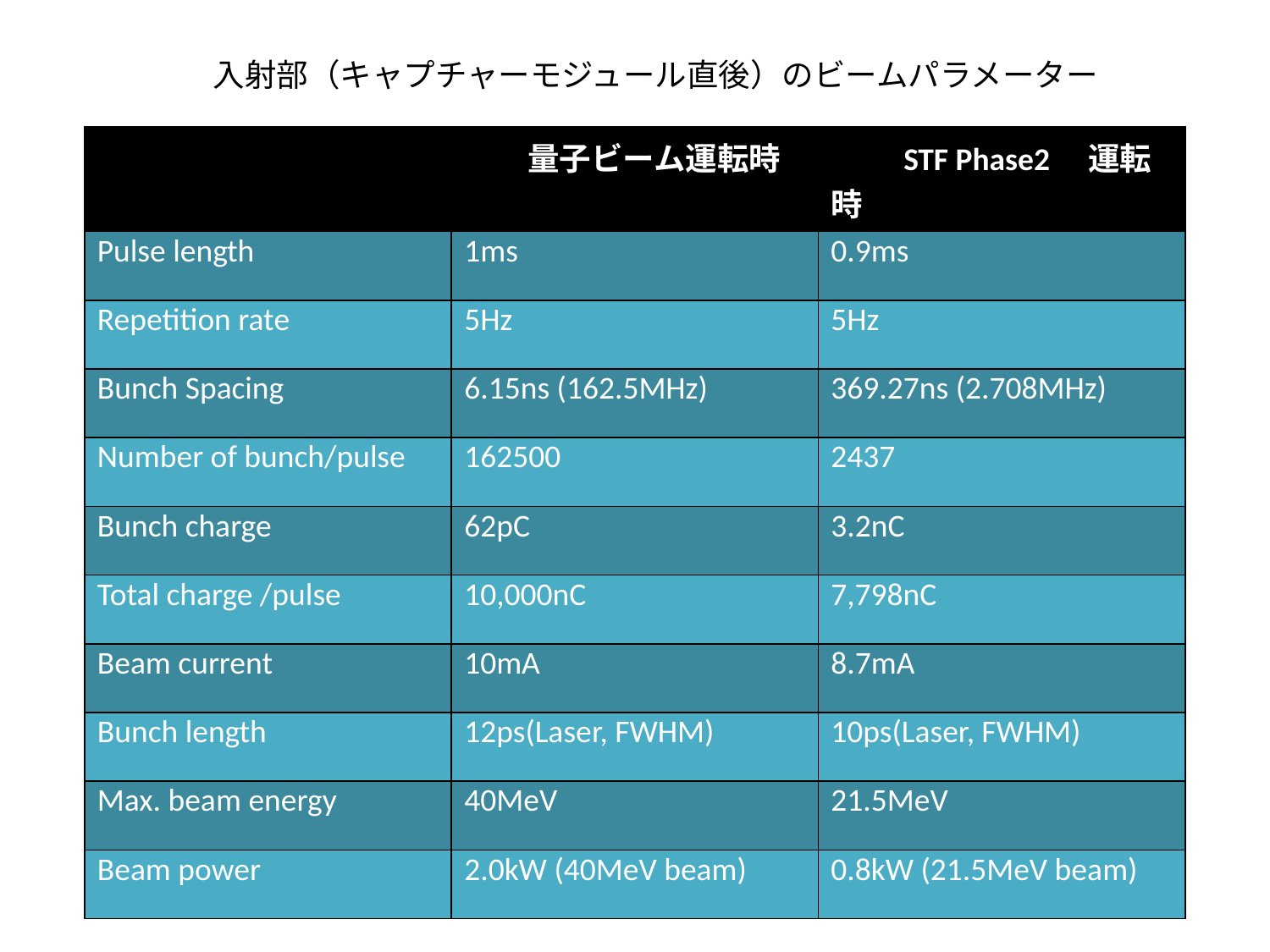

入射部（キャプチャーモジュール直後）のビームパラメーター
|  | 量子ビーム運転時 | STF Phase2　運転時 |
| --- | --- | --- |
| Pulse length | 1ms | 0.9ms |
| Repetition rate | 5Hz | 5Hz |
| Bunch Spacing | 6.15ns (162.5MHz) | 369.27ns (2.708MHz) |
| Number of bunch/pulse | 162500 | 2437 |
| Bunch charge | 62pC | 3.2nC |
| Total charge /pulse | 10,000nC | 7,798nC |
| Beam current | 10mA | 8.7mA |
| Bunch length | 12ps(Laser, FWHM) | 10ps(Laser, FWHM) |
| Max. beam energy | 40MeV | 21.5MeV |
| Beam power | 2.0kW (40MeV beam) | 0.8kW (21.5MeV beam) |